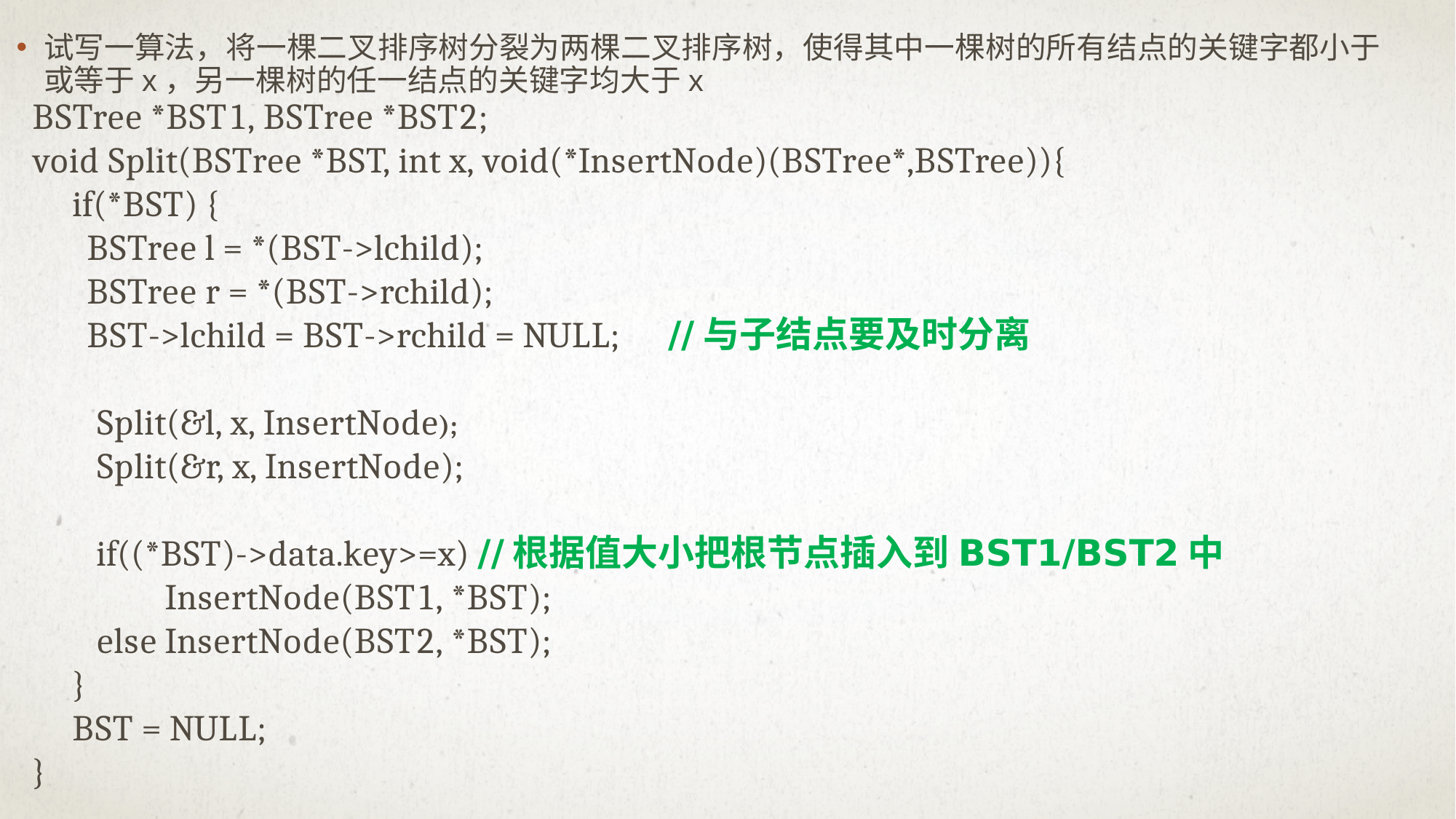

试写一算法，将一棵二叉排序树分裂为两棵二叉排序树，使得其中一棵树的所有结点的关键字都小于或等于x，另一棵树的任一结点的关键字均大于x
BSTree *BST1, BSTree *BST2;
void Split(BSTree *BST, int x, void(*InsertNode)(BSTree*,BSTree)){
     if(*BST) {
BSTree l = *(BST->lchild);
BSTree r = *(BST->rchild);
BST->lchild = BST->rchild = NULL;      //与子结点要及时分离

        Split(&l, x, InsertNode);
        Split(&r, x, InsertNode);

        if((*BST)->data.key>=x) //根据值大小把根节点插入到BST1/BST2中
	   InsertNode(BST1, *BST);
        else InsertNode(BST2, *BST);
     }
     BST = NULL;
}